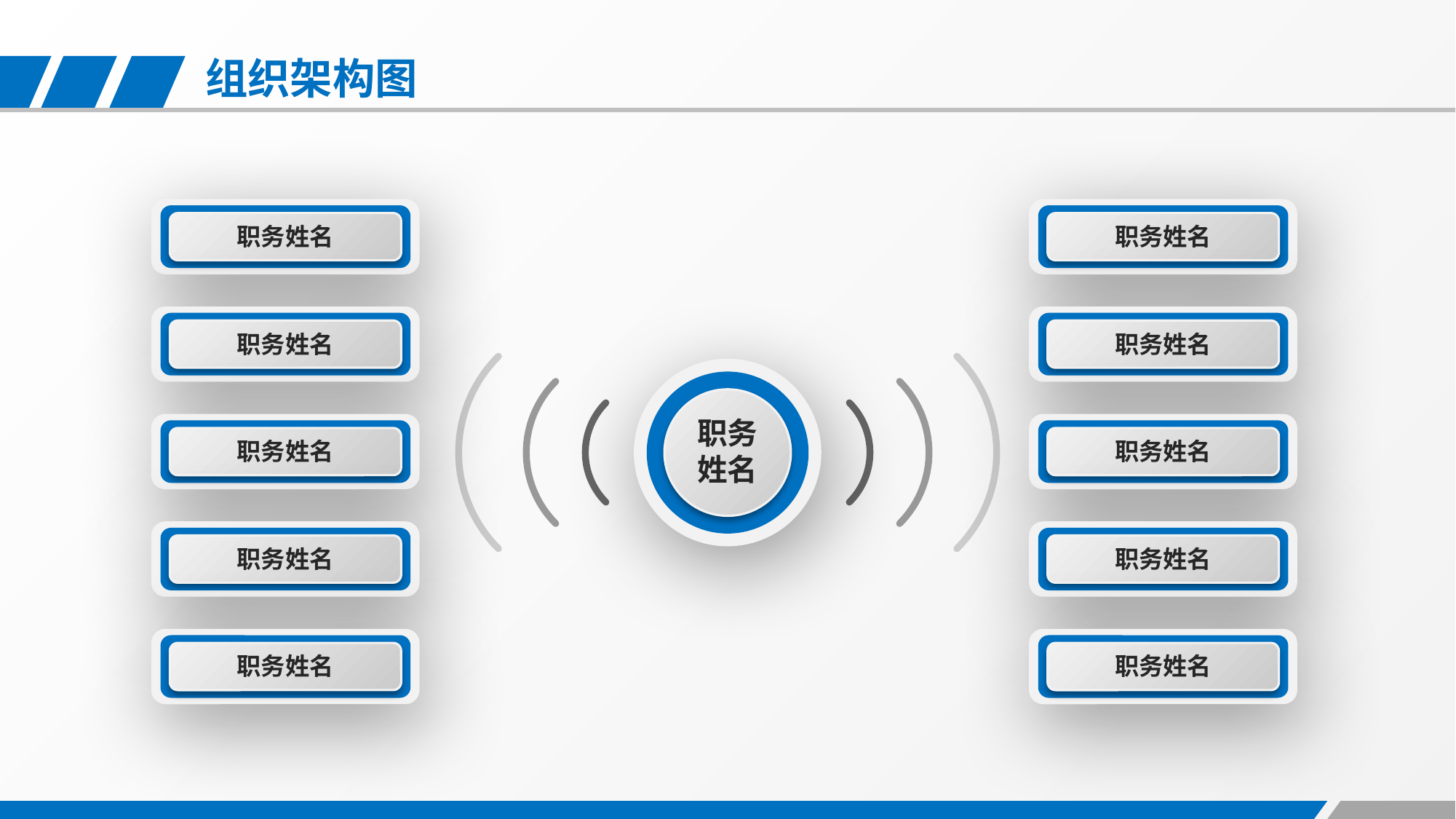

职务姓名

职务姓名

职务姓名

职务姓名

职务
姓名

职务姓名

职务姓名

职务姓名

职务姓名

职务姓名

职务姓名